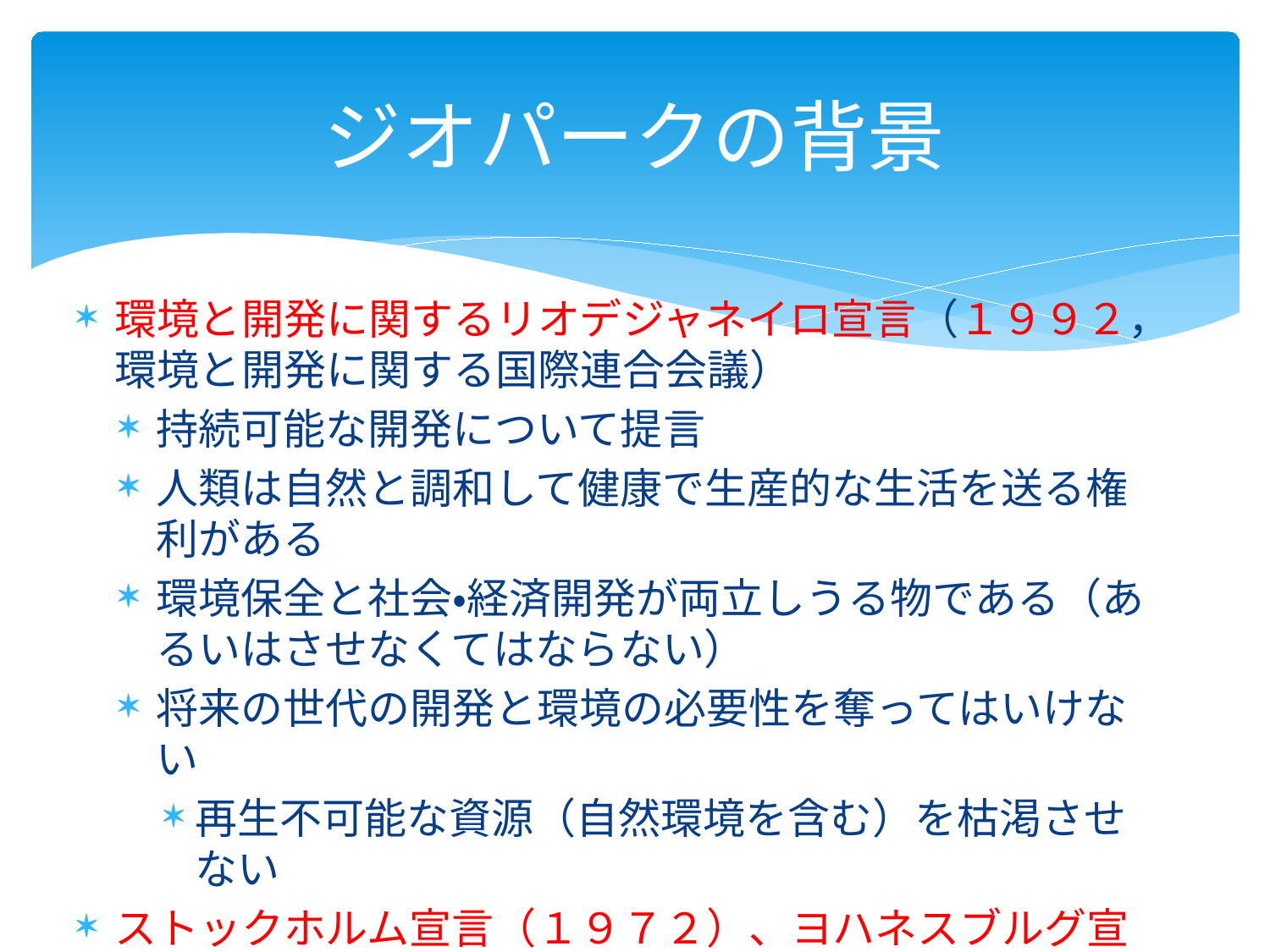

# ジオパークの背景
環境と開発に関するリオデジャネイロ宣言（１９９２，環境と開発に関する国際連合会議）
持続可能な開発について提言
人類は自然と調和して健康で生産的な生活を送る権利がある
環境保全と社会・経済開発が両立しうる物である（あるいはさせなくてはならない）
将来の世代の開発と環境の必要性を奪ってはいけない
再生不可能な資源（自然環境を含む）を枯渇させない
ストックホルム宣言（１９７２）、ヨハネスブルグ宣言（２００２年）、リオ＋２０